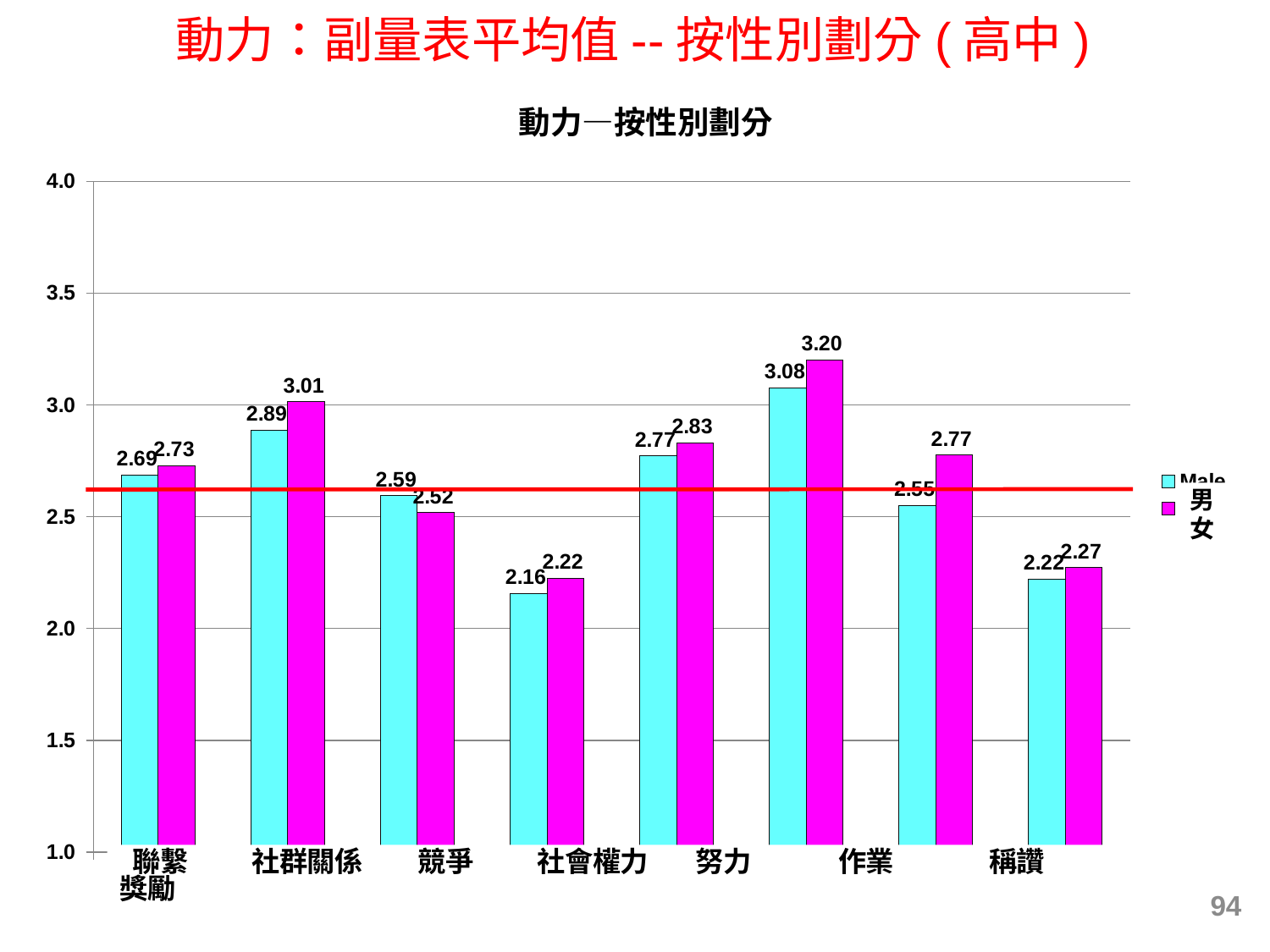

動力：副量表平均值--按性別劃分(高中)

### Chart: 動力—按性別劃分

| Category | Male | Female |
|---|---|---|
| Affiliation | 2.686045252787705 | 2.7287254901960782 |
| Social Concern | 2.887157053359253 | 3.013531885759001 |
| Competition | 2.5949594813614283 | 2.5174344679186222 |
| Social Power | 2.156064048469119 | 2.2239904988124004 |
| Effort | 2.772353811991114 | 2.8303379416282657 |
| Task | 3.0760423417584777 | 3.200812053615104 |
| Praise | 2.5498592616650413 | 2.7748628257887527 |
| Token | 2.2197559504477287 | 2.2730818745365053 |
94